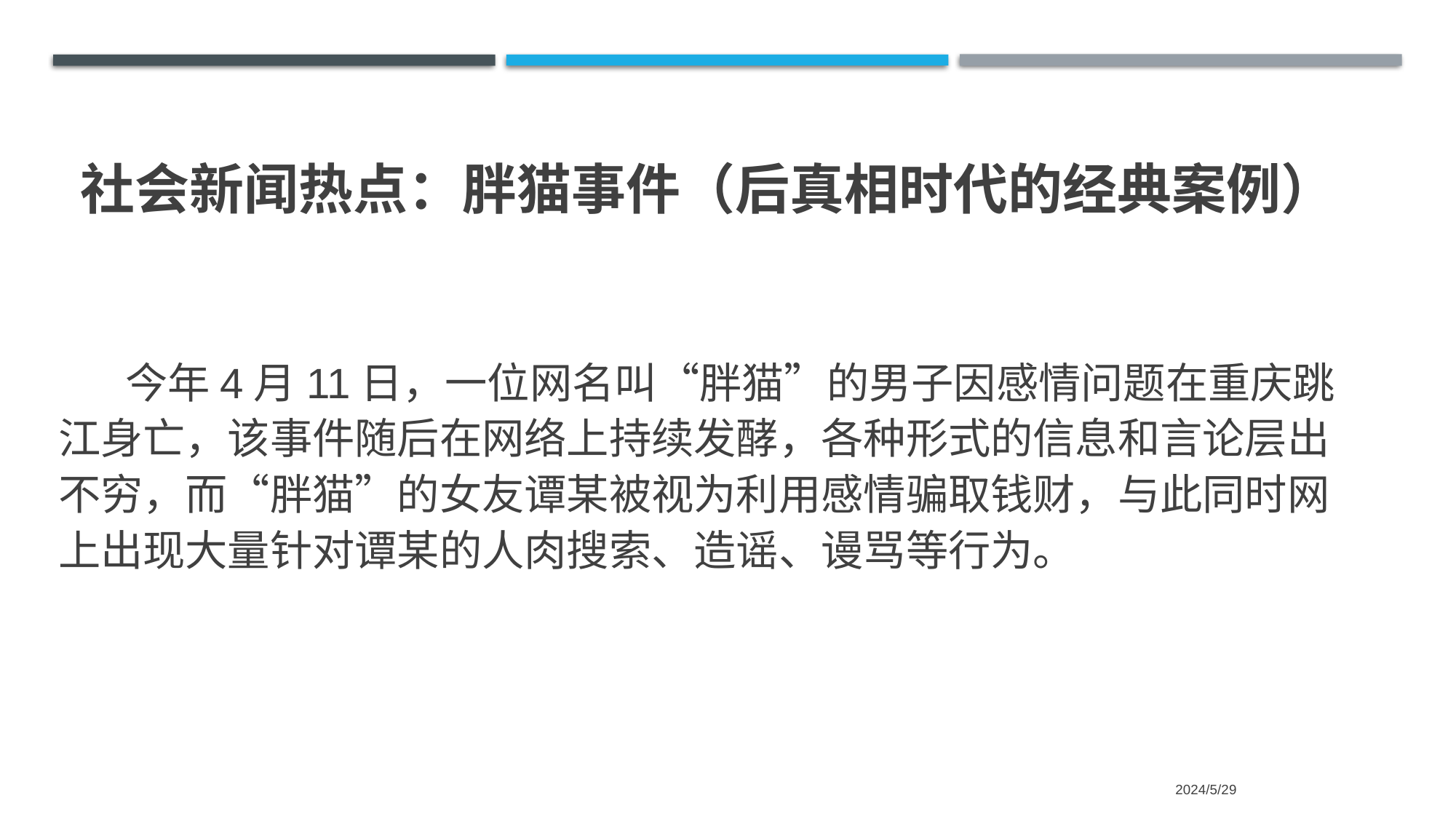

# 社会新闻热点：胖猫事件（后真相时代的经典案例）
      今年4月11日，一位网名叫“胖猫”的男子因感情问题在重庆跳江身亡，该事件随后在网络上持续发酵，各种形式的信息和言论层出不穷，而“胖猫”的女友谭某被视为利用感情骗取钱财，与此同时网上出现大量针对谭某的人肉搜索、造谣、谩骂等行为。
2024/5/29